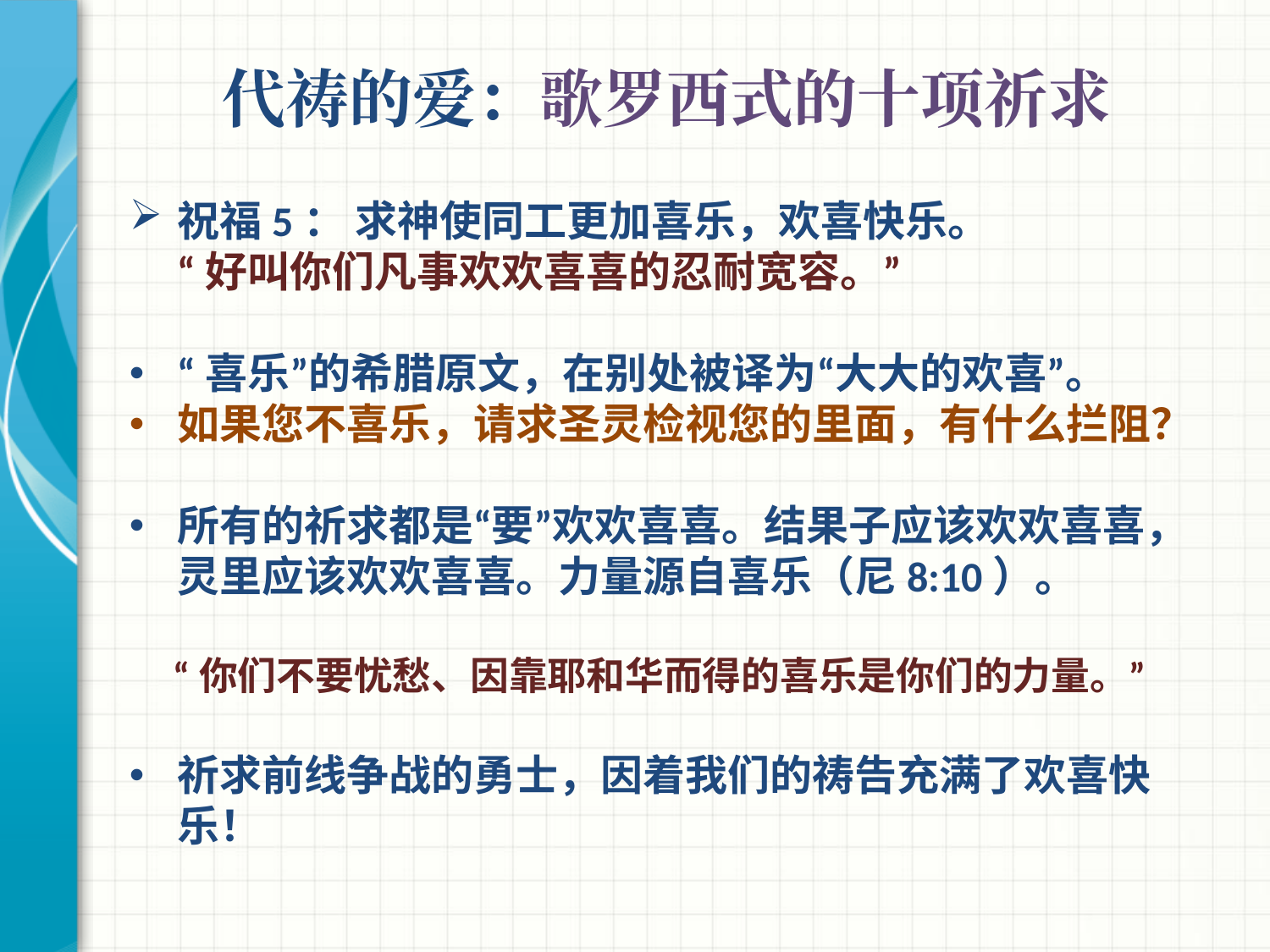

# 代祷的爱：歌罗西式的十项祈求

祝福5： 求神使同工更加喜乐，欢喜快乐。
     “好叫你们凡事欢欢喜喜的忍耐宽容。”

“喜乐”的希腊原文，在别处被译为“大大的欢喜”。
如果您不喜乐，请求圣灵检视您的里面，有什么拦阻？

所有的祈求都是“要”欢欢喜喜。结果子应该欢欢喜喜，灵里应该欢欢喜喜。力量源自喜乐（尼8:10）。

     “你们不要忧愁、因靠耶和华而得的喜乐是你们的力量。”

祈求前线争战的勇士，因着我们的祷告充满了欢喜快乐！